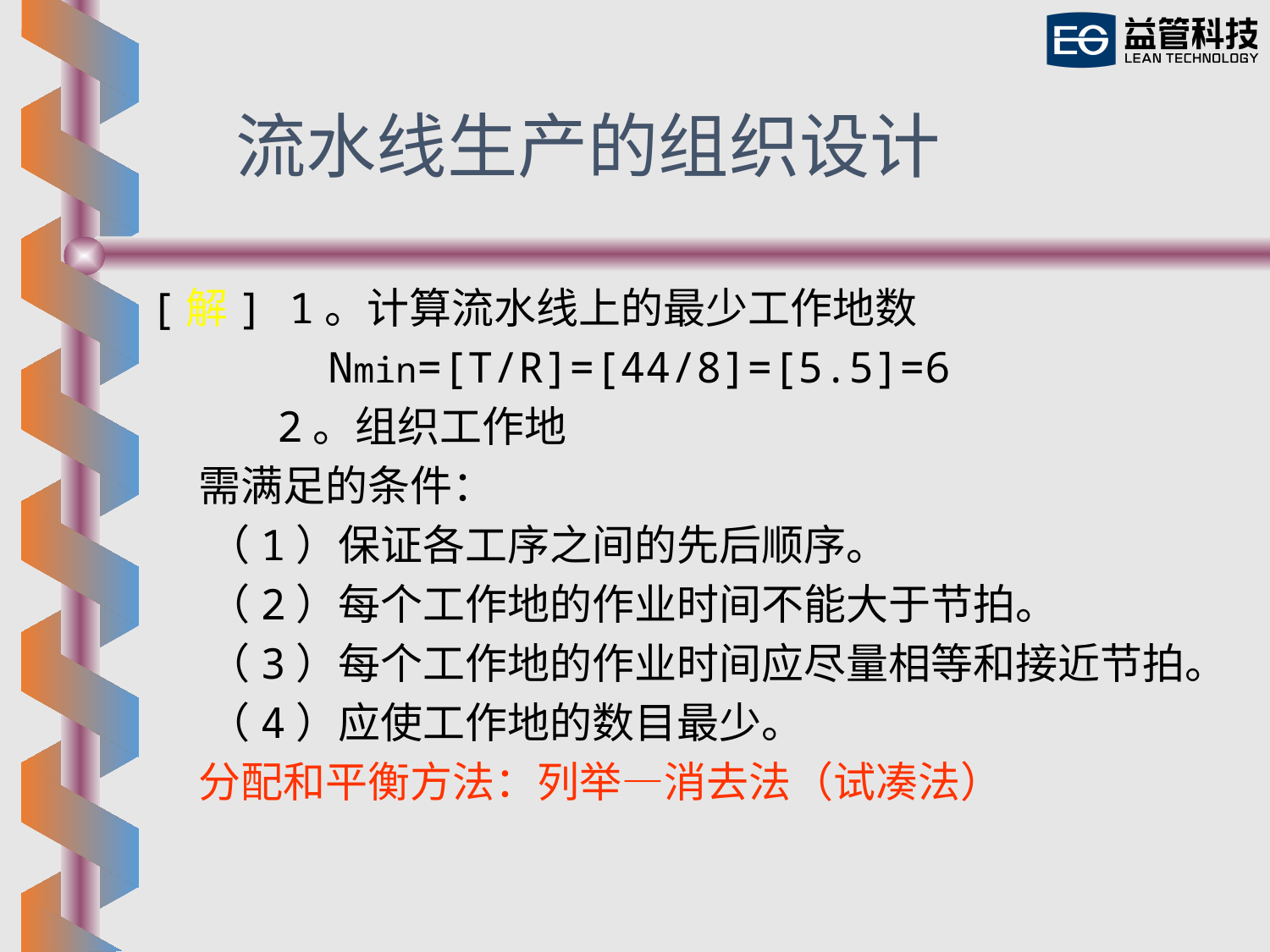

流水线生产的组织设计
[解] 1。计算流水线上的最少工作地数
       Nmin=[T/R]=[44/8]=[5.5]=6
     2。组织工作地
    需满足的条件：
     （1）保证各工序之间的先后顺序。
     （2）每个工作地的作业时间不能大于节拍。
     （3）每个工作地的作业时间应尽量相等和接近节拍。
     （4）应使工作地的数目最少。
    分配和平衡方法：列举—消去法（试凑法）
8